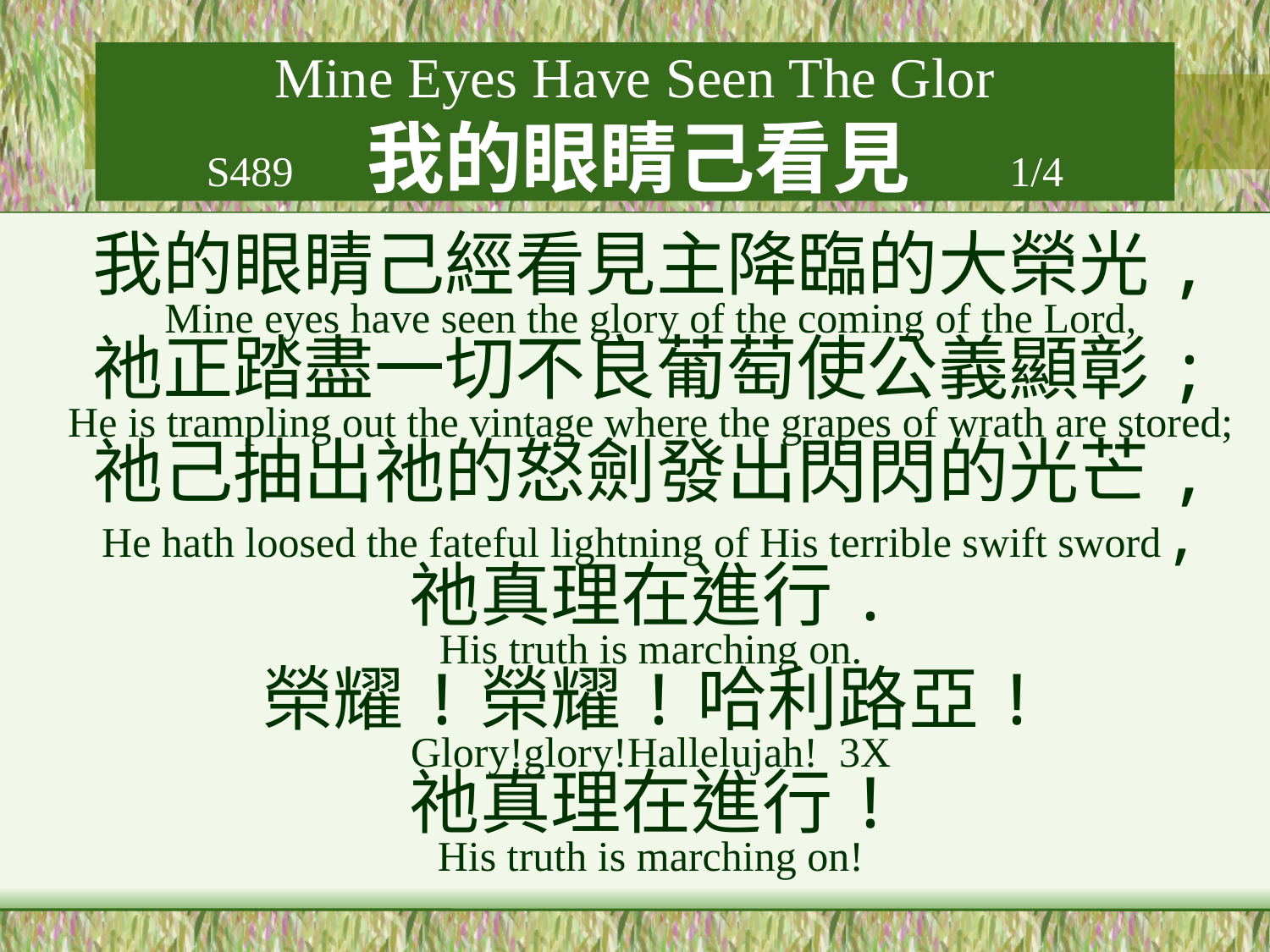

# Mine Eyes Have Seen The Glor S489      我的眼睛己看見      1/4
我的眼睛己經看見主降臨的大榮光,
Mine eyes have seen the glory of the coming of the Lord,
祂正踏盡一切不良葡萄使公義顯彰;
He is trampling out the vintage where the grapes of wrath are stored;
祂己抽出祂的怒劍發出閃閃的光芒,
He hath loosed the fateful lightning of His terrible swift sword,
祂真理在進行.
His truth is marching on.
榮耀!榮耀!哈利路亞!
Glory!glory!Hallelujah!  3X
祂真理在進行!
His truth is marching on!